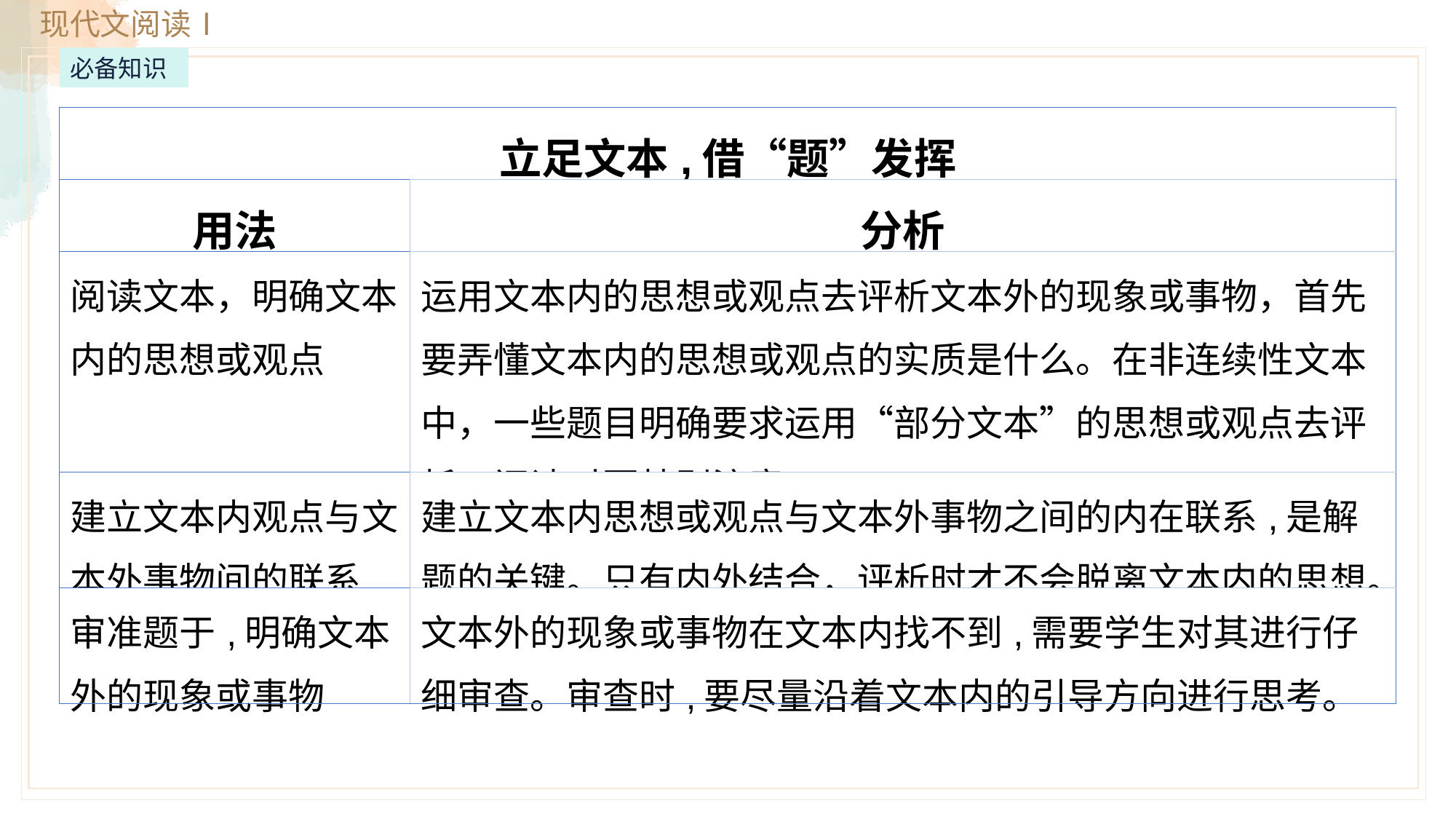

现代文阅读Ⅰ

必备知识

| 立足文本,借“题”发挥 |  |
| --- | --- |
| 用法 | 分析 |
| 阅读文本，明确文本内的思想或观点 | 运用文本内的思想或观点去评析文本外的现象或事物，首先要弄懂文本内的思想或观点的实质是什么。在非连续性文本中，一些题目明确要求运用“部分文本”的思想或观点去评析，阅读时要特别注意。 |
| 建立文本内观点与文本外事物间的联系 | 建立文本内思想或观点与文本外事物之间的内在联系,是解题的关键。只有内外结合，评析时才不会脱离文本内的思想。 |
| 审准题于,明确文本外的现象或事物 | 文本外的现象或事物在文本内找不到,需要学生对其进行仔细审查。审查时,要尽量沿着文本内的引导方向进行思考。 |
年度工作概述
您的内容打在这里，或者通过复制您的文本后，在此框中选择粘贴，并选择只保留文字，建议使用微软雅黑字体。您的内容打在这里，或者通过复制您的文本后，在此框中选择粘贴，并选择只保留文字，建议使用微软雅黑字体。